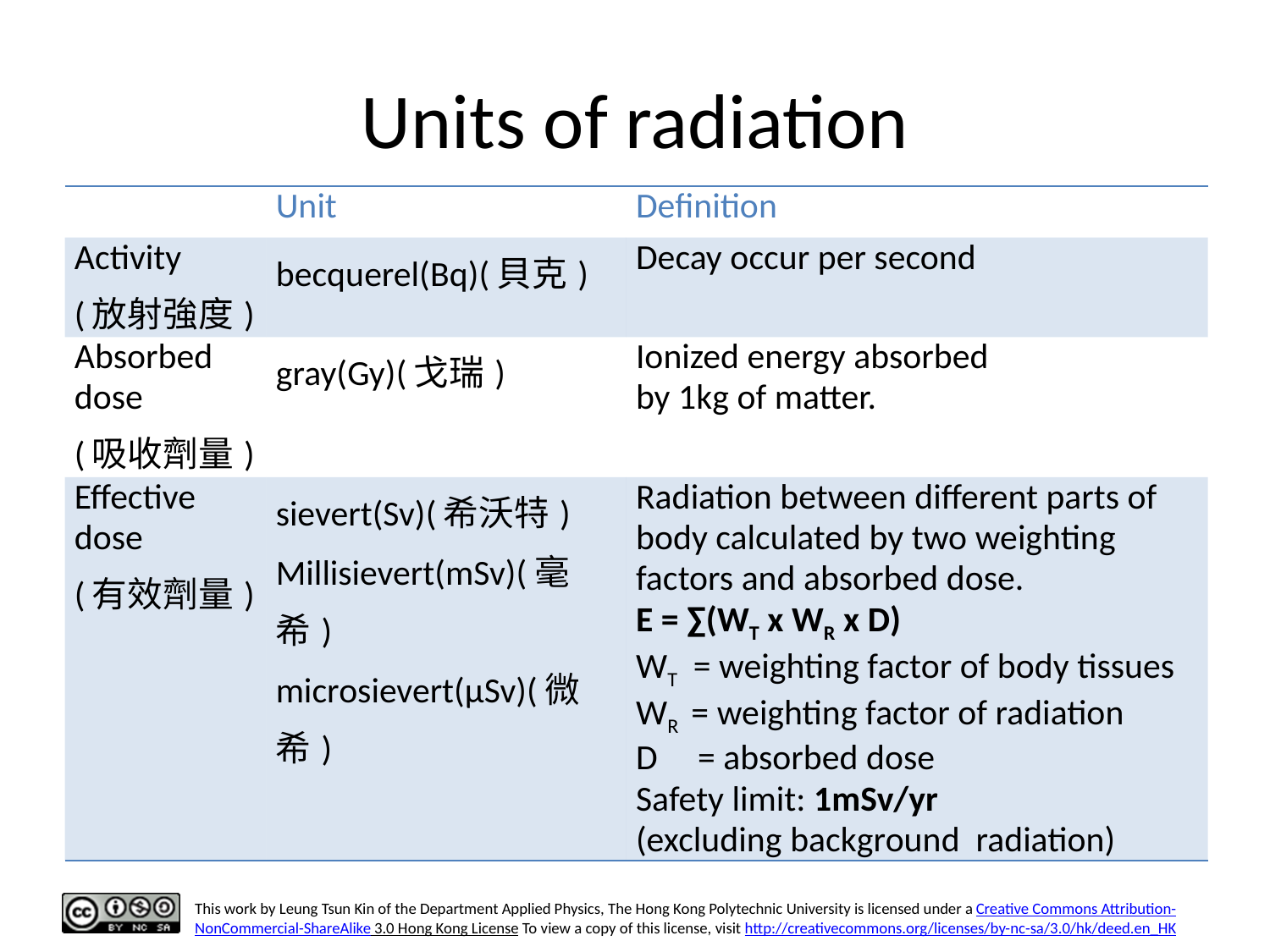

# Units of radiation
|  | Unit | Definition |
| --- | --- | --- |
| Activity (放射強度) | becquerel(Bq)(貝克) | Decay occur per second |
| Absorbed dose (吸收劑量) | gray(Gy)(戈瑞) | Ionized energy absorbed by 1kg of matter. |
| Effective dose (有效劑量) | sievert(Sv)(希沃特) Millisievert(mSv)(毫希) microsievert(µSv)(微希) | Radiation between different parts of body calculated by two weighting factors and absorbed dose. E = ∑(WT x WR x D) WT = weighting factor of body tissues WR = weighting factor of radiation D = absorbed dose Safety limit: 1mSv/yr (excluding background radiation) |